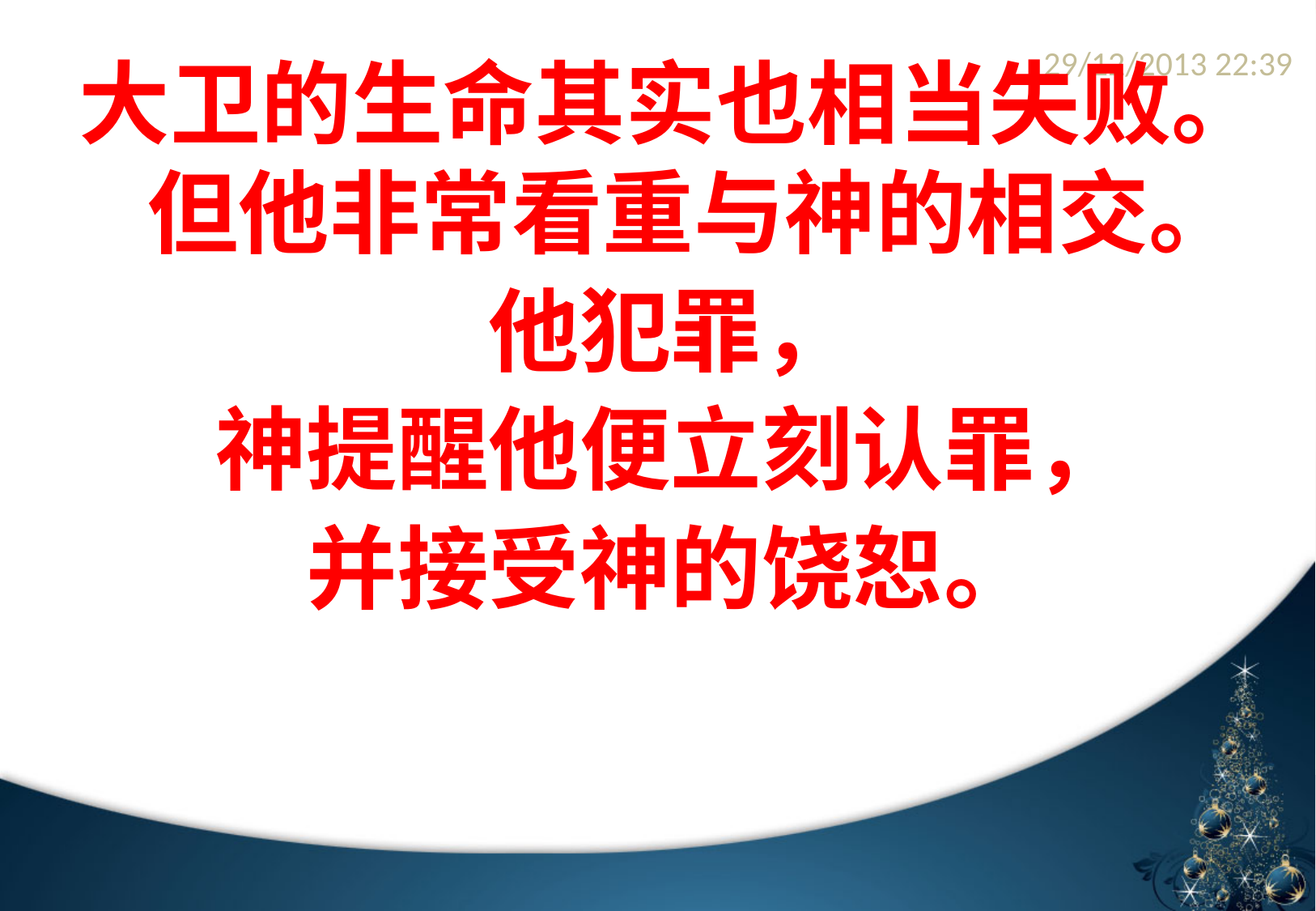

大卫的生命其实也相当失败。但他非常看重与神的相交。
他犯罪，
神提醒他便立刻认罪，
并接受神的饶恕。
29/12/2013 22:39